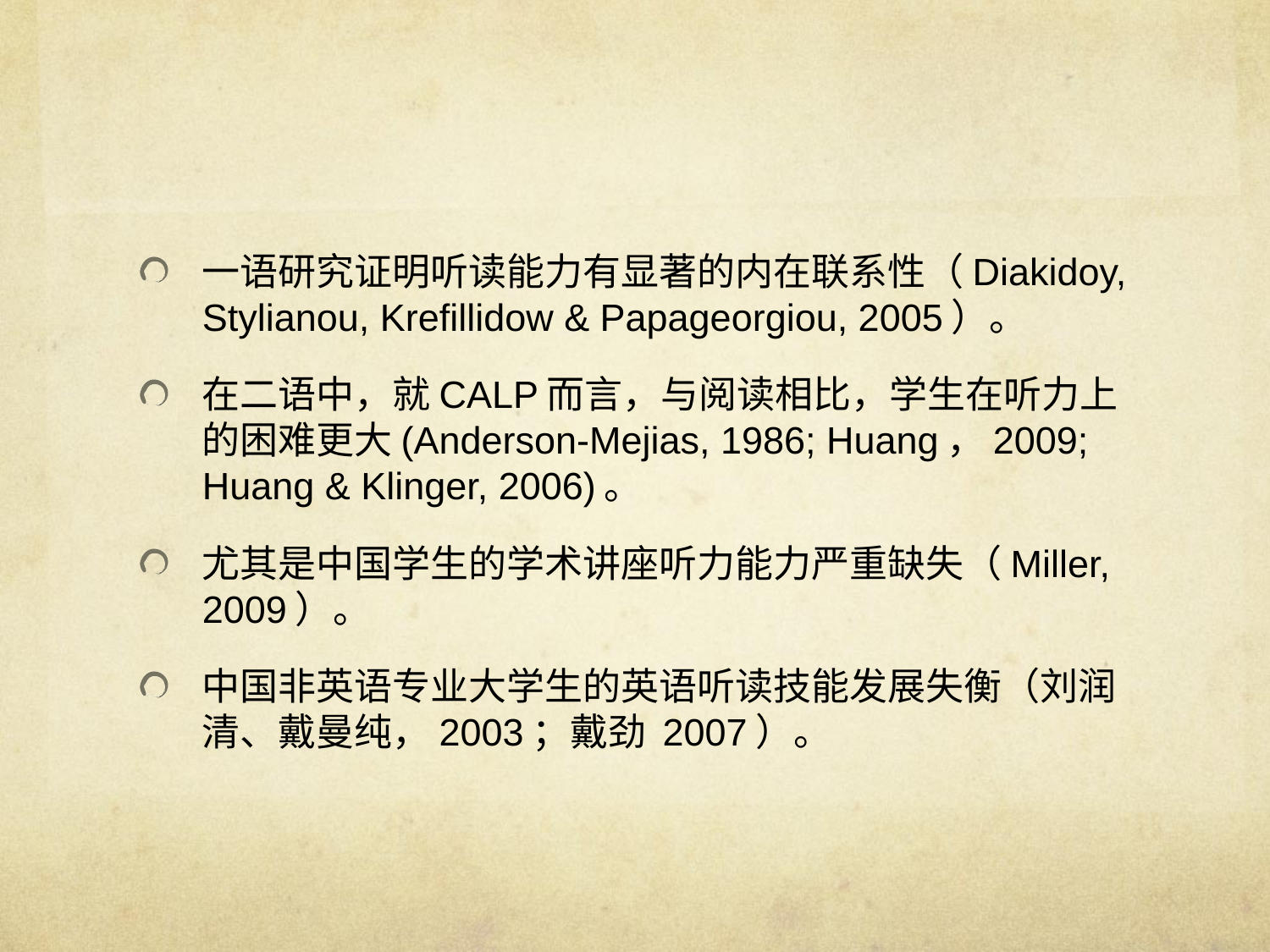

#
一语研究证明听读能力有显著的内在联系性（Diakidoy, Stylianou, Krefillidow & Papageorgiou, 2005）。
在二语中，就CALP而言，与阅读相比，学生在听力上的困难更大(Anderson-Mejias, 1986; Huang，2009; Huang & Klinger, 2006)。
尤其是中国学生的学术讲座听力能力严重缺失（Miller, 2009）。
中国非英语专业大学生的英语听读技能发展失衡（刘润清、戴曼纯，2003；戴劲 2007）。